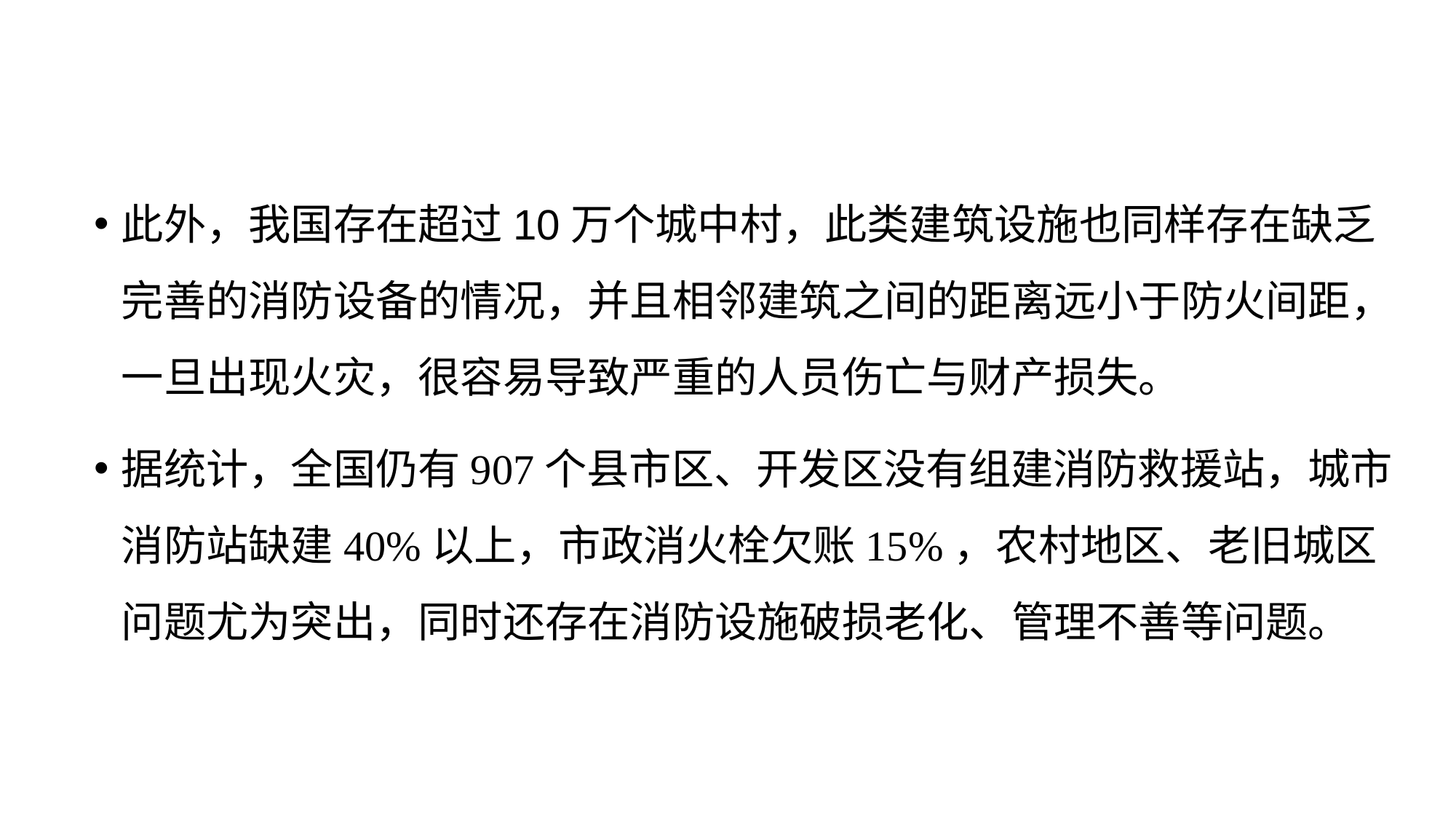

#
此外，我国存在超过10万个城中村，此类建筑设施也同样存在缺乏完善的消防设备的情况，并且相邻建筑之间的距离远小于防火间距，一旦出现火灾，很容易导致严重的人员伤亡与财产损失。
据统计，全国仍有907个县市区、开发区没有组建消防救援站，城市消防站缺建40%以上，市政消火栓欠账15%，农村地区、老旧城区问题尤为突出，同时还存在消防设施破损老化、管理不善等问题。